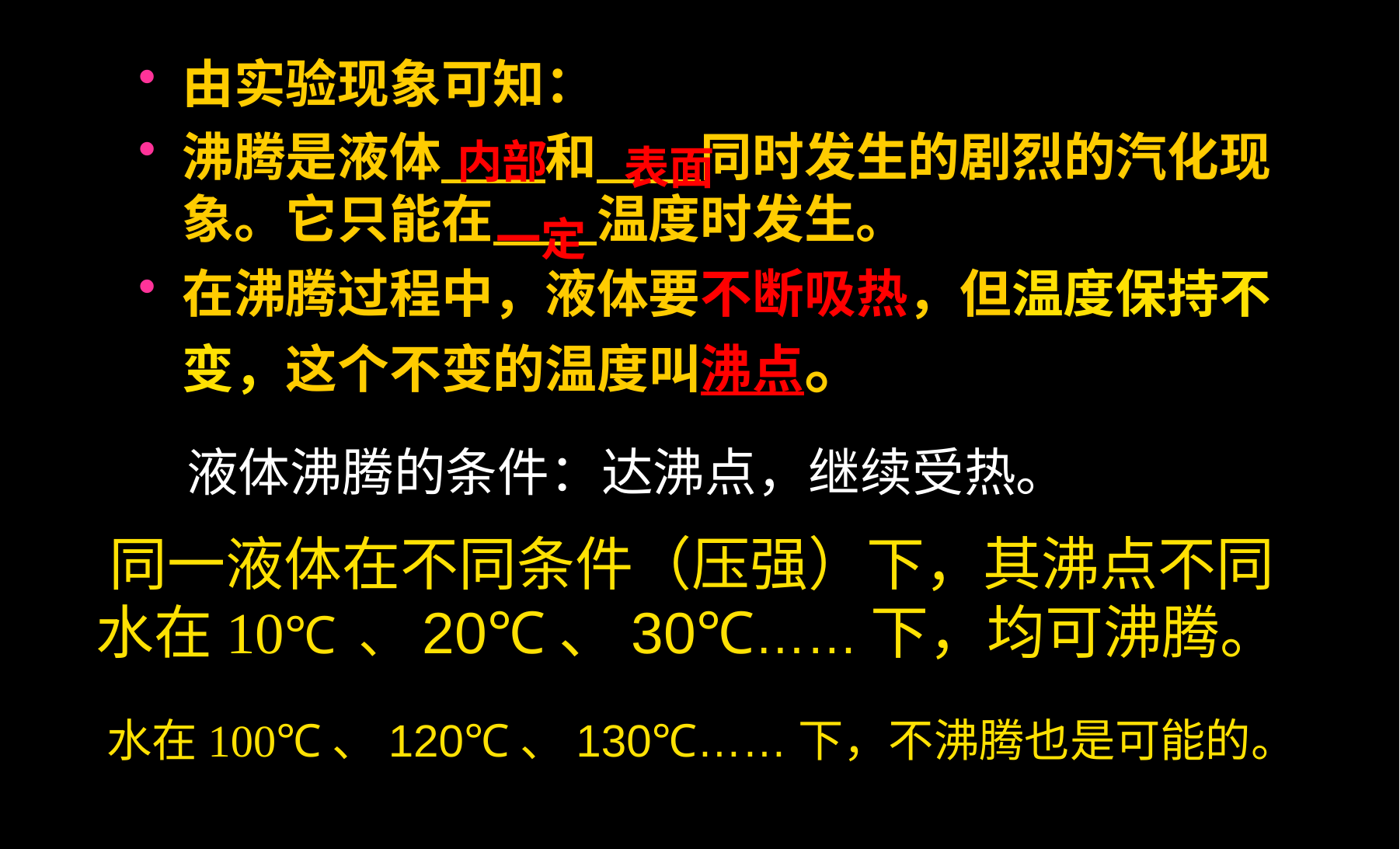

由实验现象可知：
沸腾是液体　　和　　同时发生的剧烈的汽化现象。它只能在　　温度时发生。
在沸腾过程中，液体要不断吸热，但温度保持不变，这个不变的温度叫沸点。
内部
表面
一定
液体沸腾的条件：达沸点，继续受热。
同一液体在不同条件（压强）下，其沸点不同
水在10℃、20℃、30℃……下，均可沸腾。
水在100℃、120℃、130℃……下，不沸腾也是可能的。